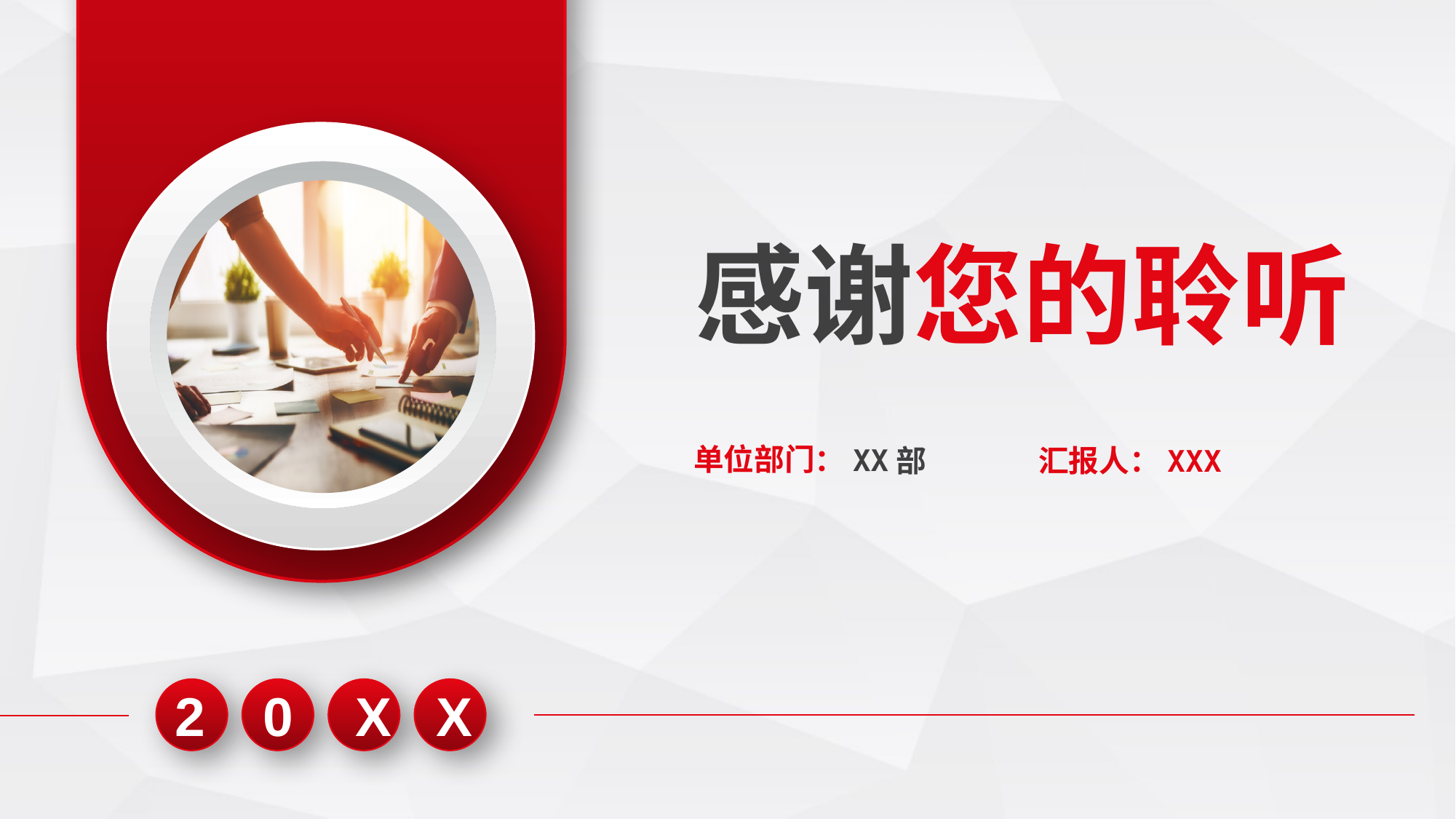

感谢您的聆听

单位部门：XX部

汇报人：XXX
X

X

2

0